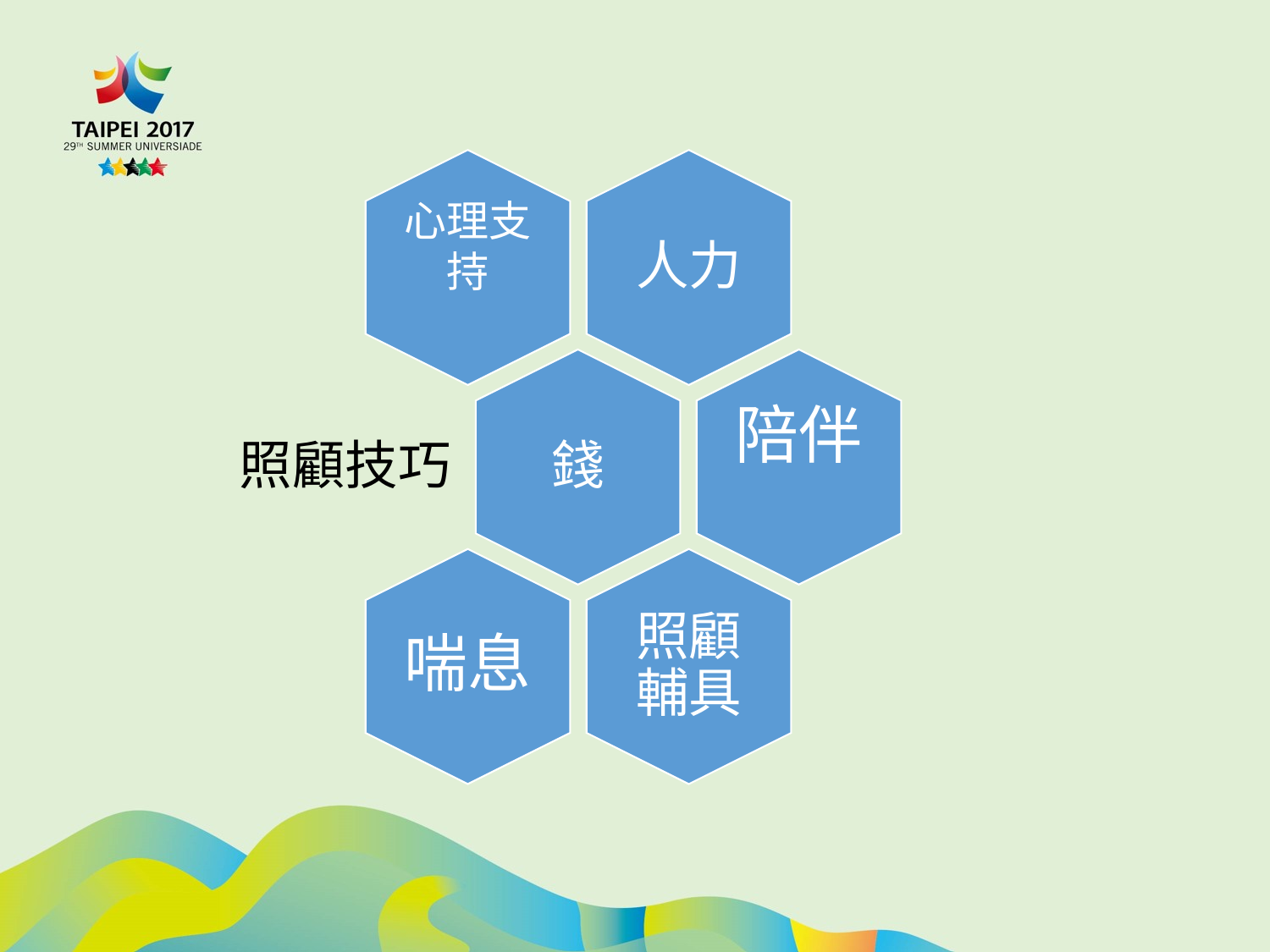

人力

心理支持

錢
照顧技巧
陪伴

照顧輔具

喘息